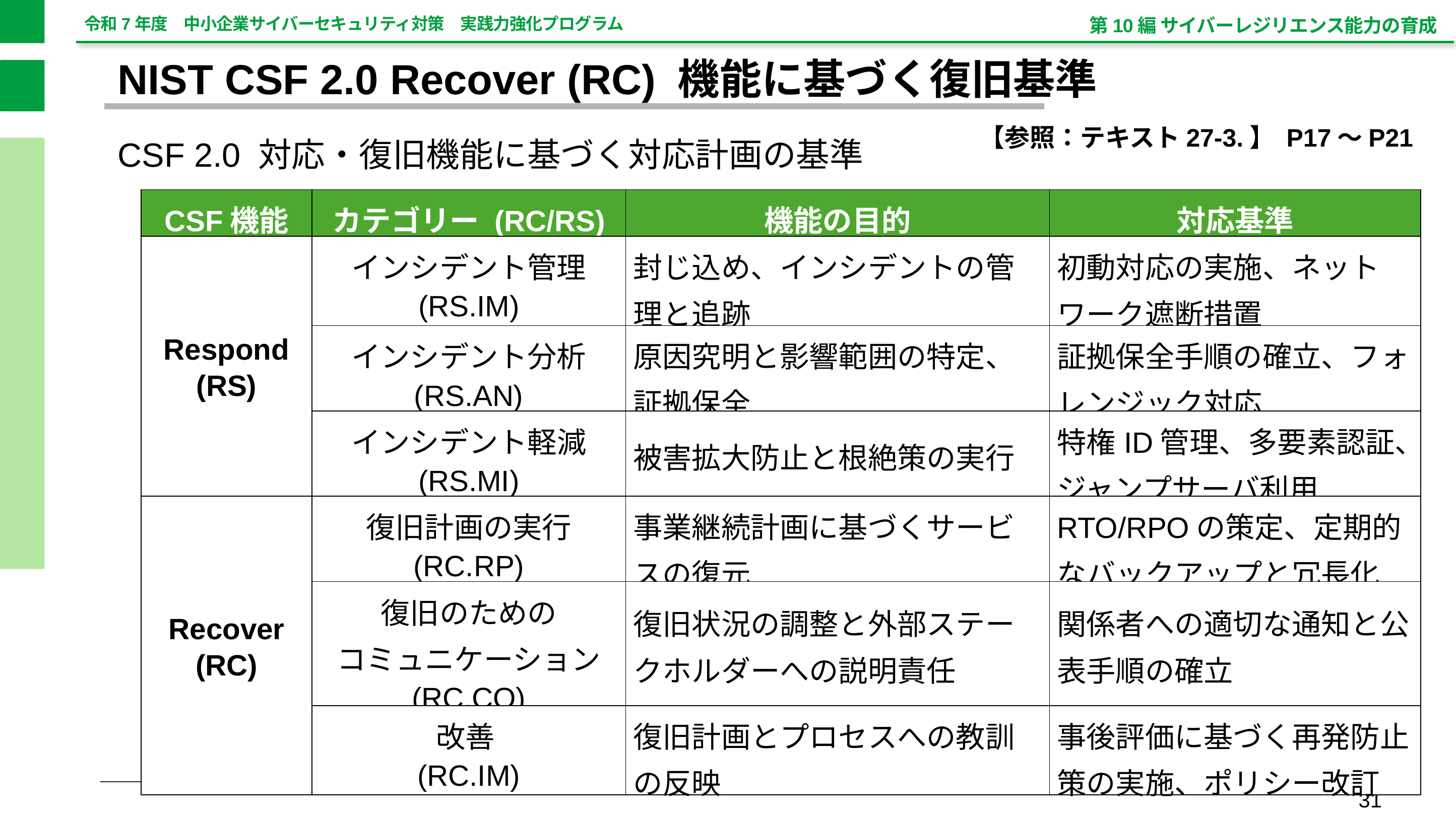

第10編 サイバーレジリエンス能力の育成
NIST CSF 2.0 Recover (RC) 機能に基づく復旧基準
【参照：テキスト27-3.】 P17～P21

CSF 2.0 対応・復旧機能に基づく対応計画の基準
| CSF機能 | カテゴリー (RC/RS) | 機能の目的 | 対応基準 |
| --- | --- | --- | --- |
| Respond (RS) | インシデント管理 (RS.IM) | 封じ込め、インシデントの管理と追跡 | 初動対応の実施、ネットワーク遮断措置 |
|  | インシデント分析 (RS.AN) | 原因究明と影響範囲の特定、証拠保全 | 証拠保全手順の確立、フォレンジック対応 |
|  | インシデント軽減 (RS.MI) | 被害拡大防止と根絶策の実行 | 特権ID管理、多要素認証、ジャンプサーバ利用 |
| Recover (RC) | 復旧計画の実行 (RC.RP) | 事業継続計画に基づくサービスの復元 | RTO/RPOの策定、定期的なバックアップと冗長化 |
|  | 復旧のための コミュニケーション (RC.CO) | 復旧状況の調整と外部ステークホルダーへの説明責任 | 関係者への適切な通知と公表手順の確立 |
|  | 改善 (RC.IM) | 復旧計画とプロセスへの教訓の反映 | 事後評価に基づく再発防止策の実施、ポリシー改訂 |